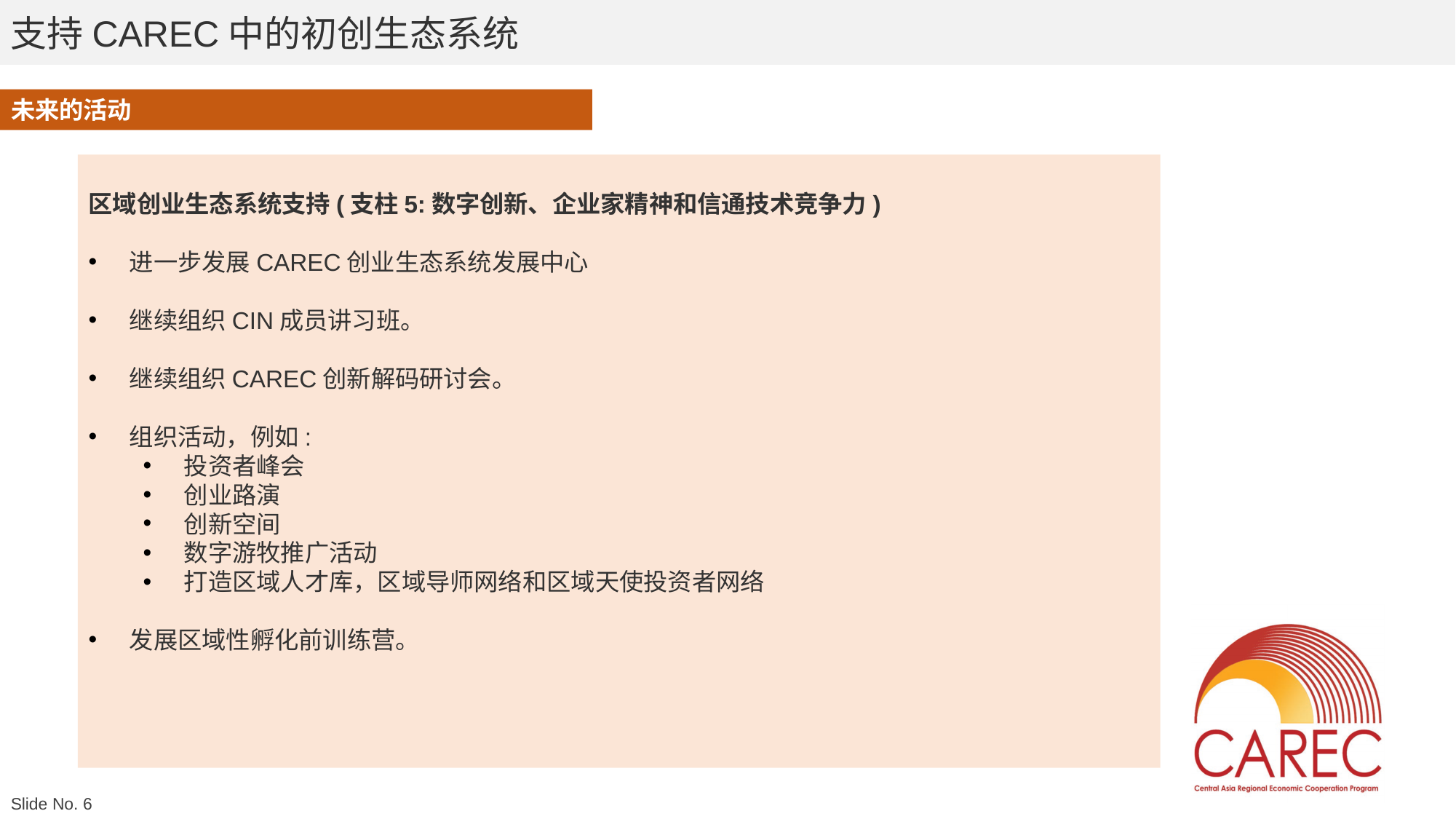

支持CAREC中的初创生态系统
未来的活动

区域创业生态系统支持(支柱5:数字创新、企业家精神和信通技术竞争力)

进一步发展CAREC创业生态系统发展中心

继续组织CIN成员讲习班。

继续组织CAREC创新解码研讨会。

组织活动，例如:
投资者峰会
创业路演
创新空间
数字游牧推广活动
打造区域人才库，区域导师网络和区域天使投资者网络

发展区域性孵化前训练营。
Slide No. 6